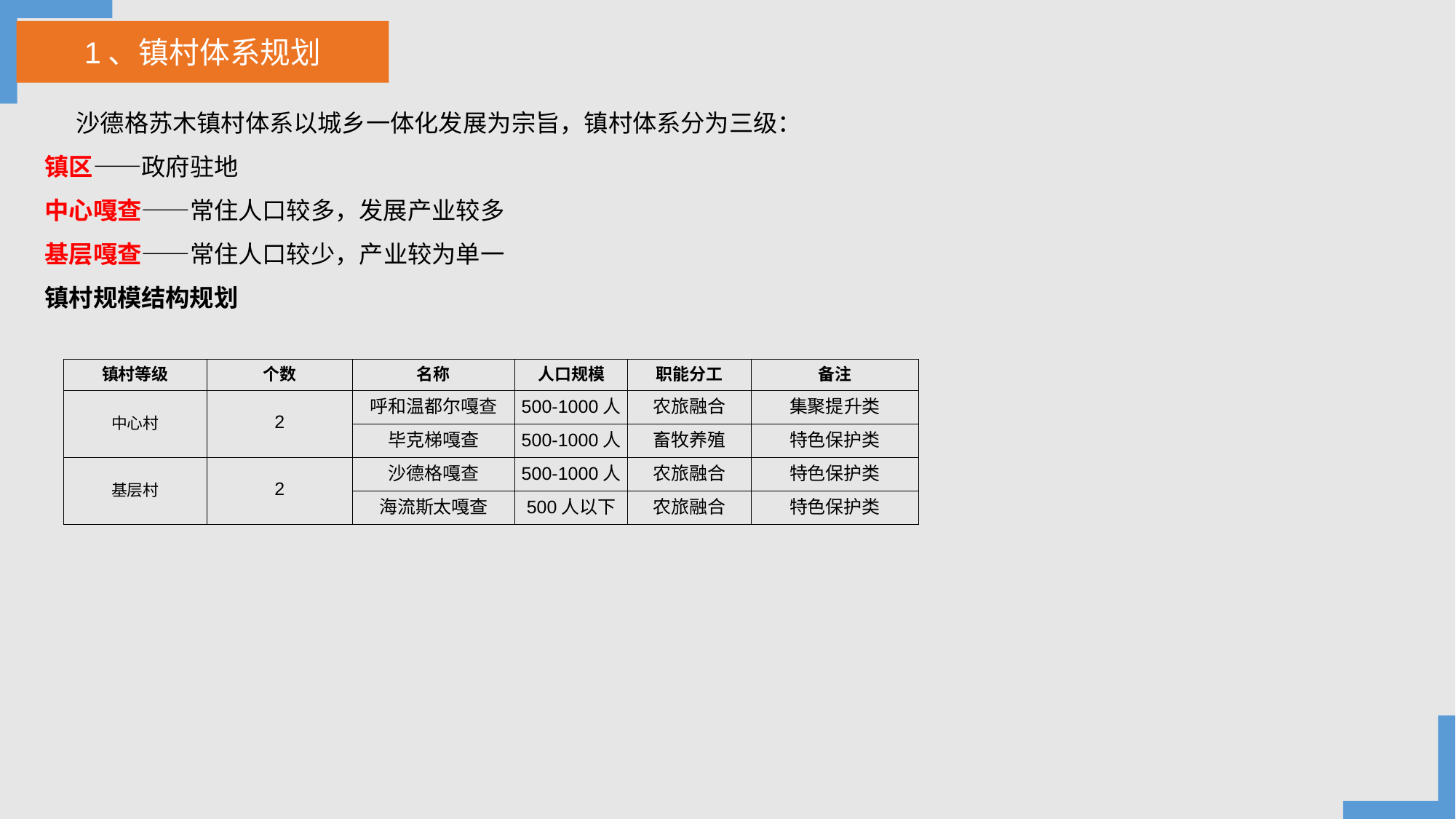

1、镇村体系规划
    沙德格苏木镇村体系以城乡一体化发展为宗旨，镇村体系分为三级：
镇区——政府驻地
中心嘎查——常住人口较多，发展产业较多
基层嘎查——常住人口较少，产业较为单一
镇村规模结构规划

| 镇村等级 | 个数 | 名称 | 人口规模 | 职能分工 | 备注 |
| --- | --- | --- | --- | --- | --- |
| 中心村 | 2 | 呼和温都尔嘎查 | 500-1000人 | 农旅融合 | 集聚提升类 |
|  |  | 毕克梯嘎查 | 500-1000人 | 畜牧养殖 | 特色保护类 |
| 基层村 | 2 | 沙德格嘎查 | 500-1000人 | 农旅融合 | 特色保护类 |
|  |  | 海流斯太嘎查 | 500人以下 | 农旅融合 | 特色保护类 |